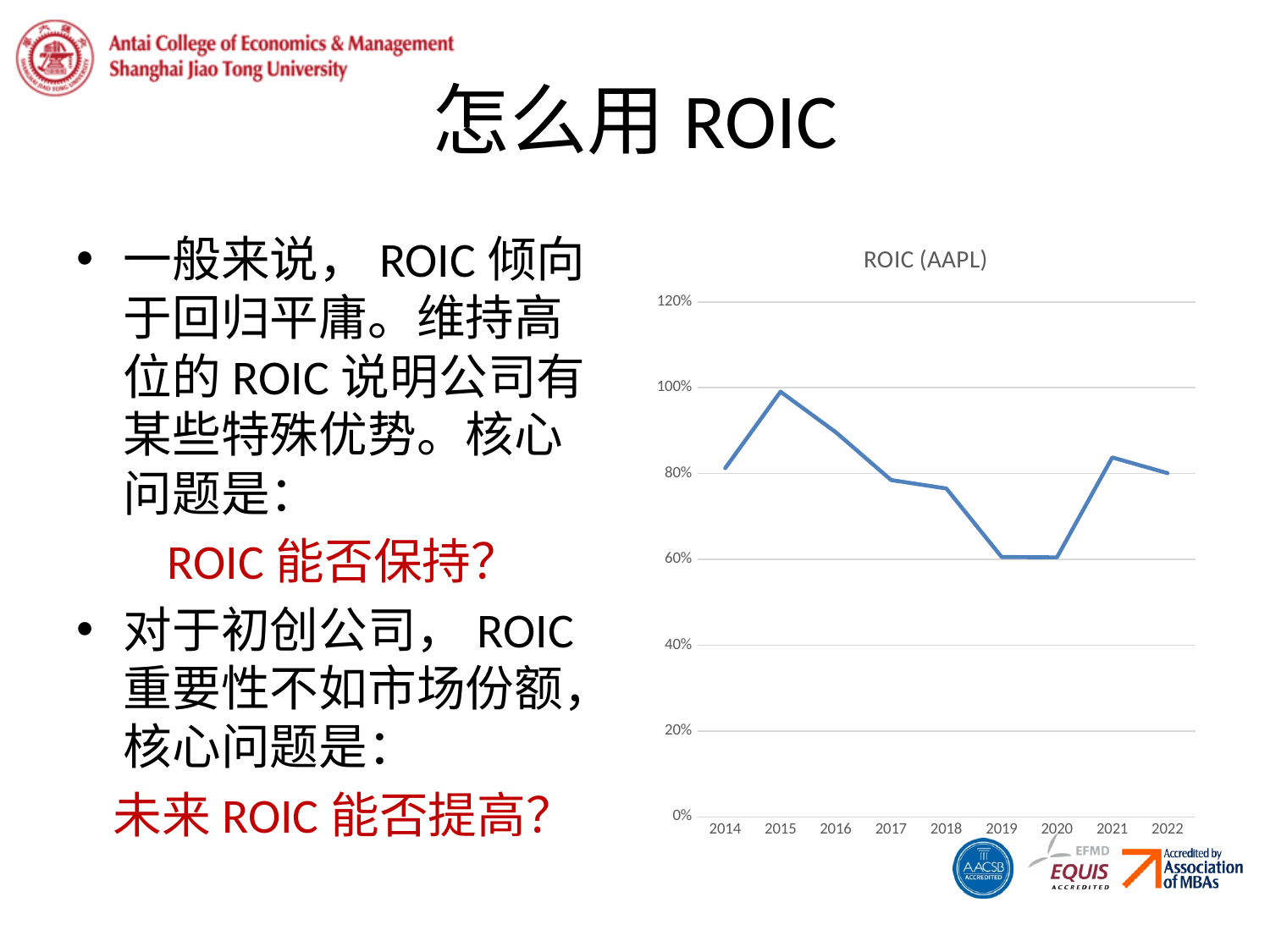

# 怎么用ROIC
一般来说，ROIC倾向于回归平庸。维持高位的ROIC说明公司有某些特殊优势。核心问题是：
ROIC能否保持？
对于初创公司，ROIC重要性不如市场份额，核心问题是：
未来ROIC能否提高？

### Chart: ROIC (AAPL)

| Category | ROIC |
|---|---|
| 2014 | 0.8124798216698301 |
| 2015 | 0.990827322442905 |
| 2016 | 0.8964074246008871 |
| 2017 | 0.7849611375158532 |
| 2018 | 0.7652792971838247 |
| 2019 | 0.6054623981290013 |
| 2020 | 0.6046490074176429 |
| 2021 | 0.8375845081898037 |
| 2022 | 0.8009964160099443 |